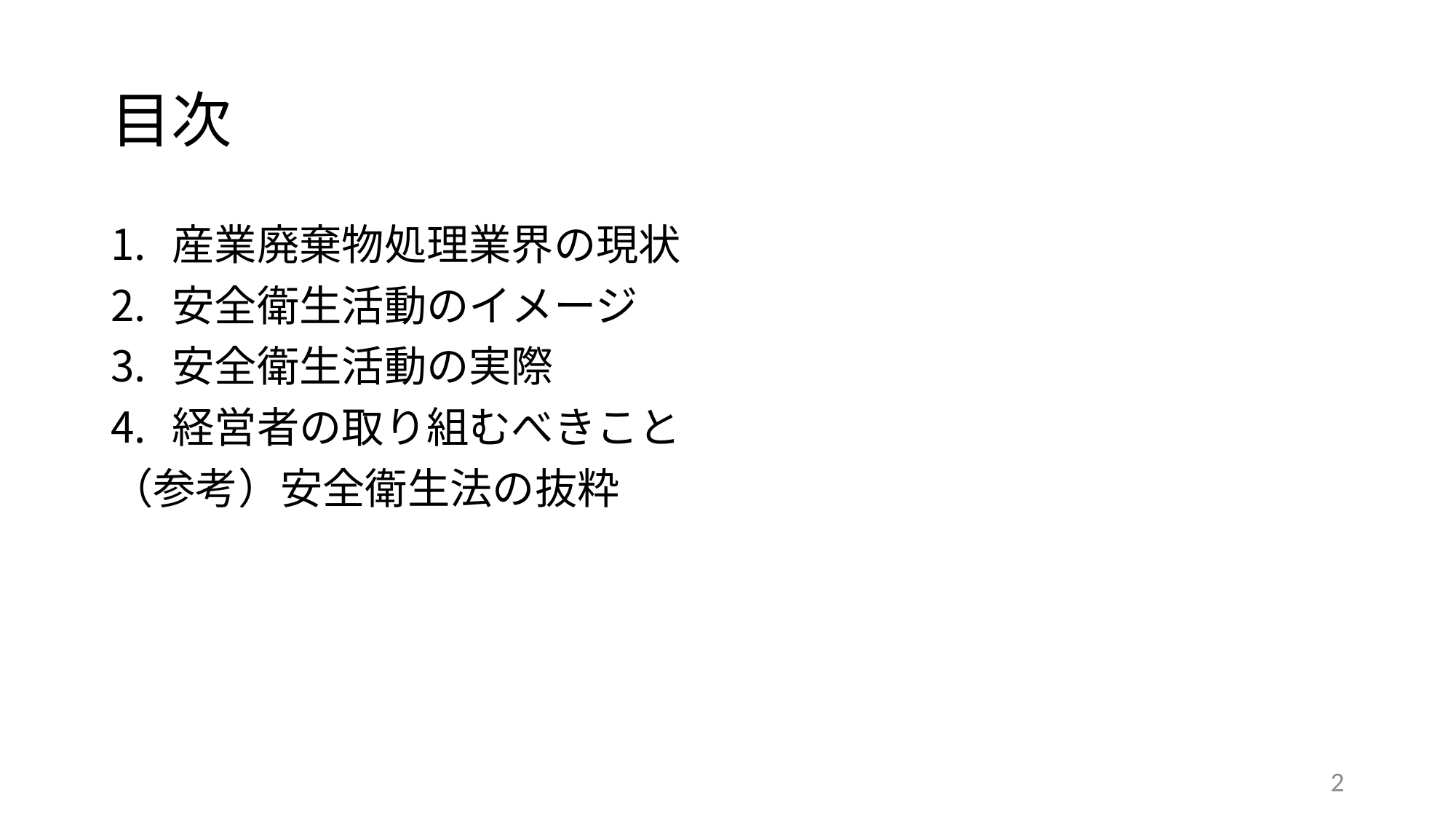

# 目次
産業廃棄物処理業界の現状
安全衛生活動のイメージ
安全衛生活動の実際
経営者の取り組むべきこと
（参考）安全衛生法の抜粋
2